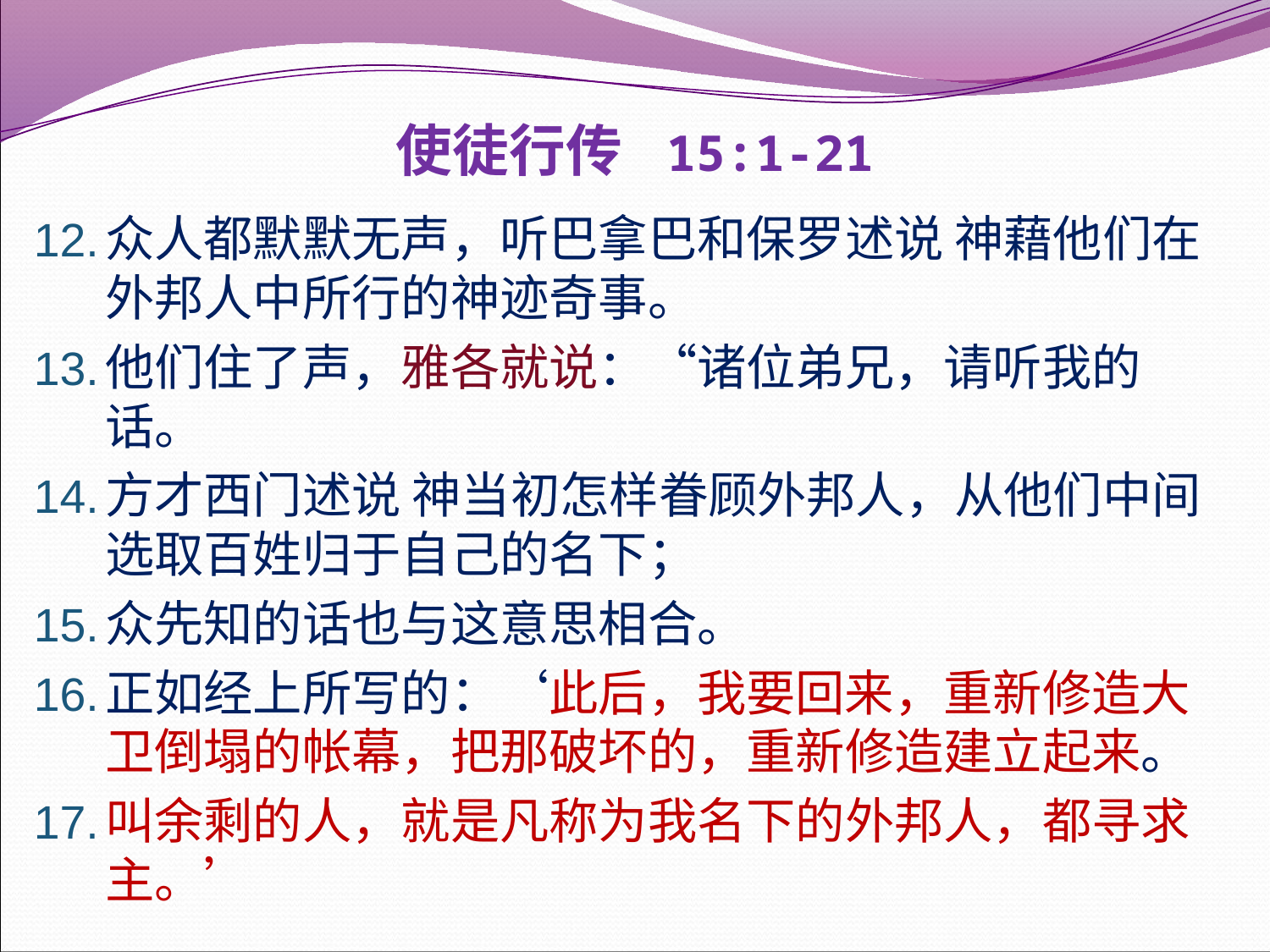

# 使徒行传 15:1-21
众人都默默无声，听巴拿巴和保罗述说 神藉他们在外邦人中所行的神迹奇事。
他们住了声，雅各就说：“诸位弟兄，请听我的话。
方才西门述说 神当初怎样眷顾外邦人，从他们中间选取百姓归于自己的名下；
众先知的话也与这意思相合。
正如经上所写的：‘此后，我要回来，重新修造大卫倒塌的帐幕，把那破坏的，重新修造建立起来。
叫余剩的人，就是凡称为我名下的外邦人，都寻求主。’